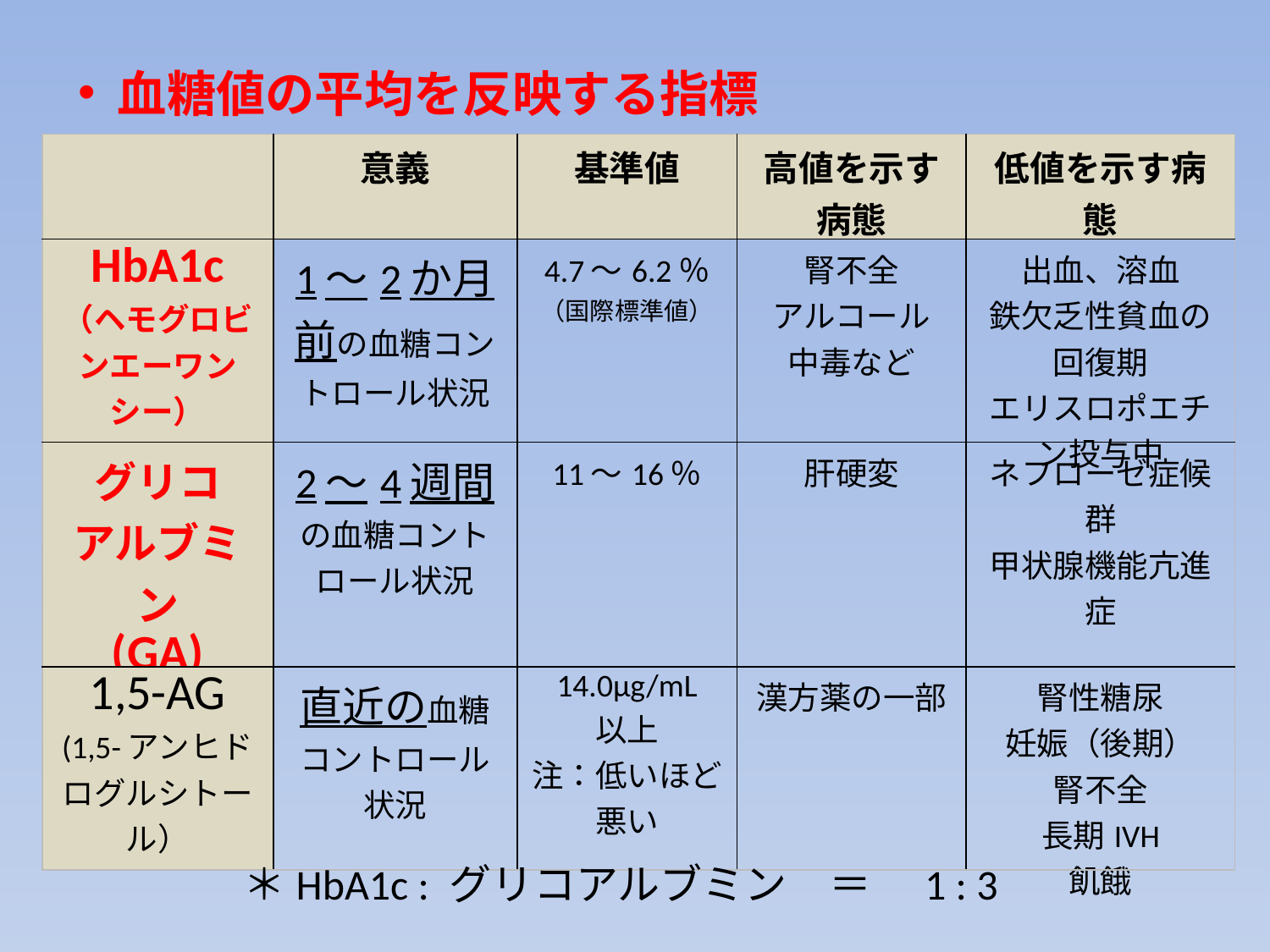

血糖値の平均を反映する指標
|  | 意義 | 基準値 | 高値を示す病態 | 低値を示す病態 |
| --- | --- | --- | --- | --- |
| HbA1c （ヘモグロビンエーワンシー） | 1～2か月前の血糖コントロール状況 | 4.7～6.2％ （国際標準値） | 腎不全 アルコール 中毒など | 出血、溶血 鉄欠乏性貧血の回復期 エリスロポエチン投与中 |
| グリコ アルブミン (GA) | 2～4週間の血糖コントロール状況 | 11～16％ | 肝硬変 | ネフローゼ症候群 甲状腺機能亢進症 |
| 1,5-AG (1,5-アンヒドログルシトール） | 直近の血糖コントロール状況 | 14.0μg/mL 以上 注：低いほど悪い | 漢方薬の一部 | 腎性糖尿 妊娠（後期） 腎不全 長期IVH 飢餓 |
＊HbA1c : グリコアルブミン　＝　1 : 3